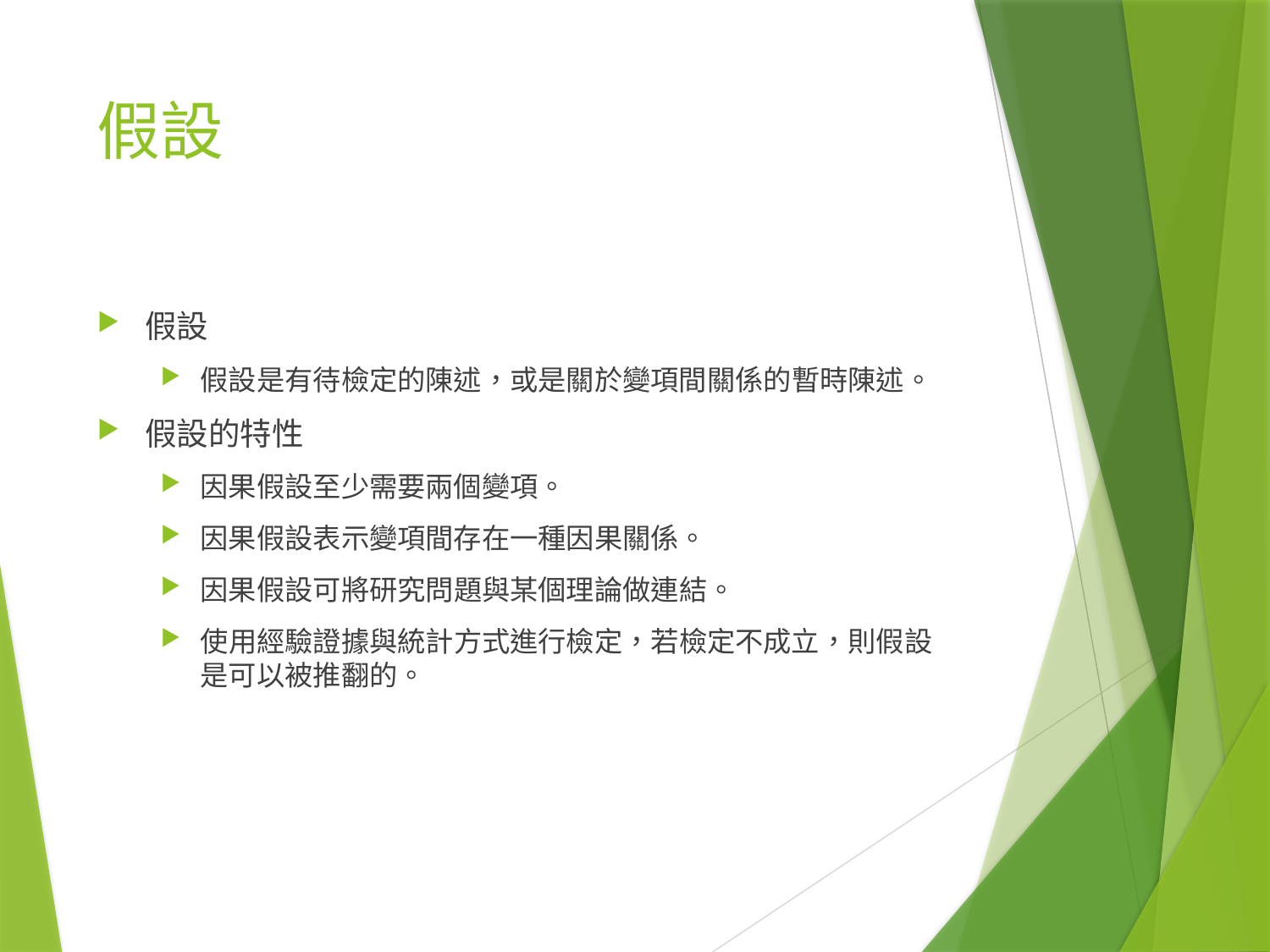

# 假設
假設
假設是有待檢定的陳述，或是關於變項間關係的暫時陳述。
假設的特性
因果假設至少需要兩個變項。
因果假設表示變項間存在一種因果關係。
因果假設可將研究問題與某個理論做連結。
使用經驗證據與統計方式進行檢定，若檢定不成立，則假設是可以被推翻的。